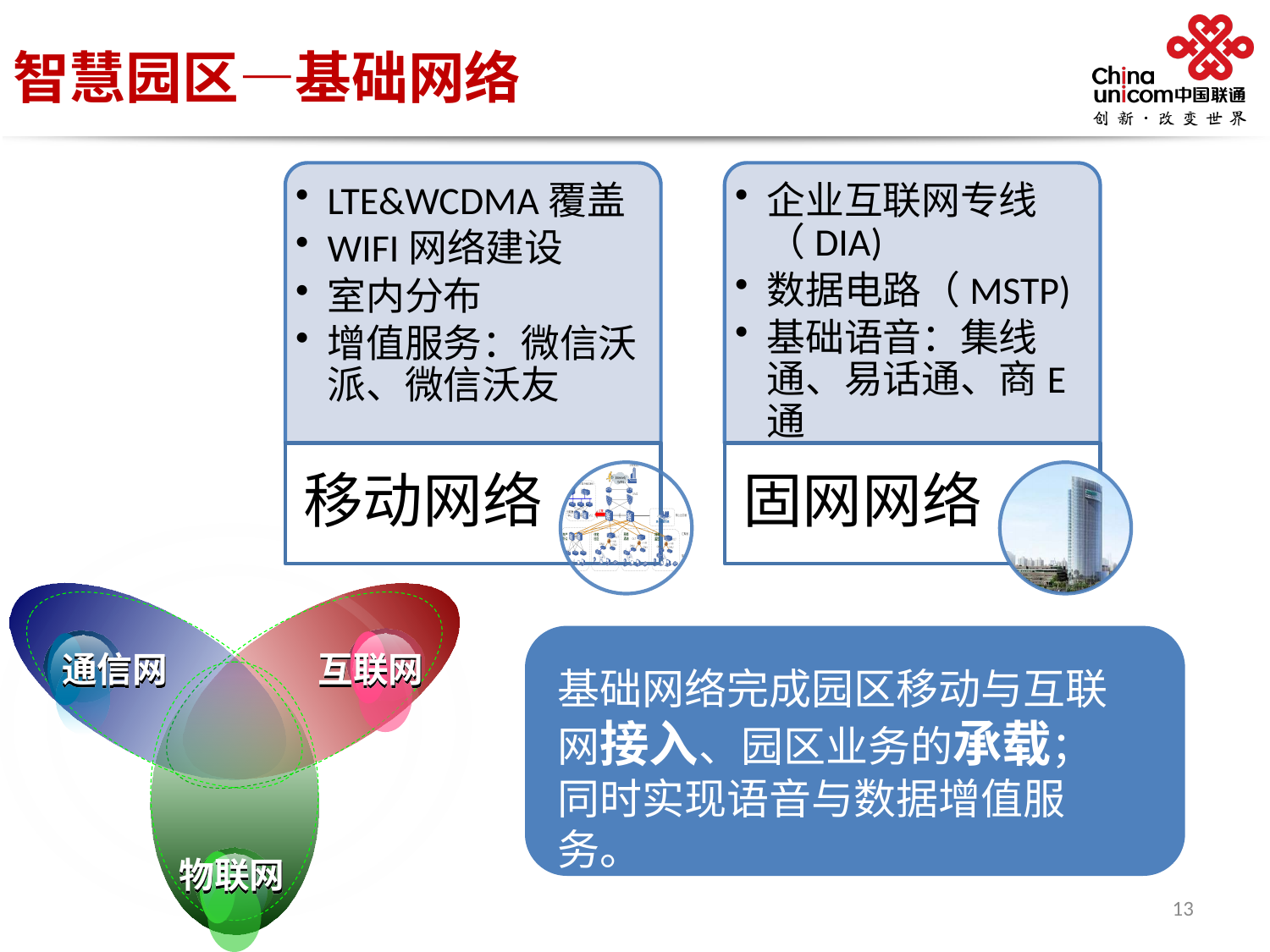

# 智慧园区—基础网络
LTE&WCDMA覆盖
WIFI网络建设
室内分布
增值服务：微信沃派、微信沃友
移动网络
企业互联网专线（DIA)
数据电路（MSTP)
基础语音：集线通、易话通、商E通
固网网络

互联网
通信网

物联网

基础网络完成园区移动与互联网接入、园区业务的承载；同时实现语音与数据增值服务。
13